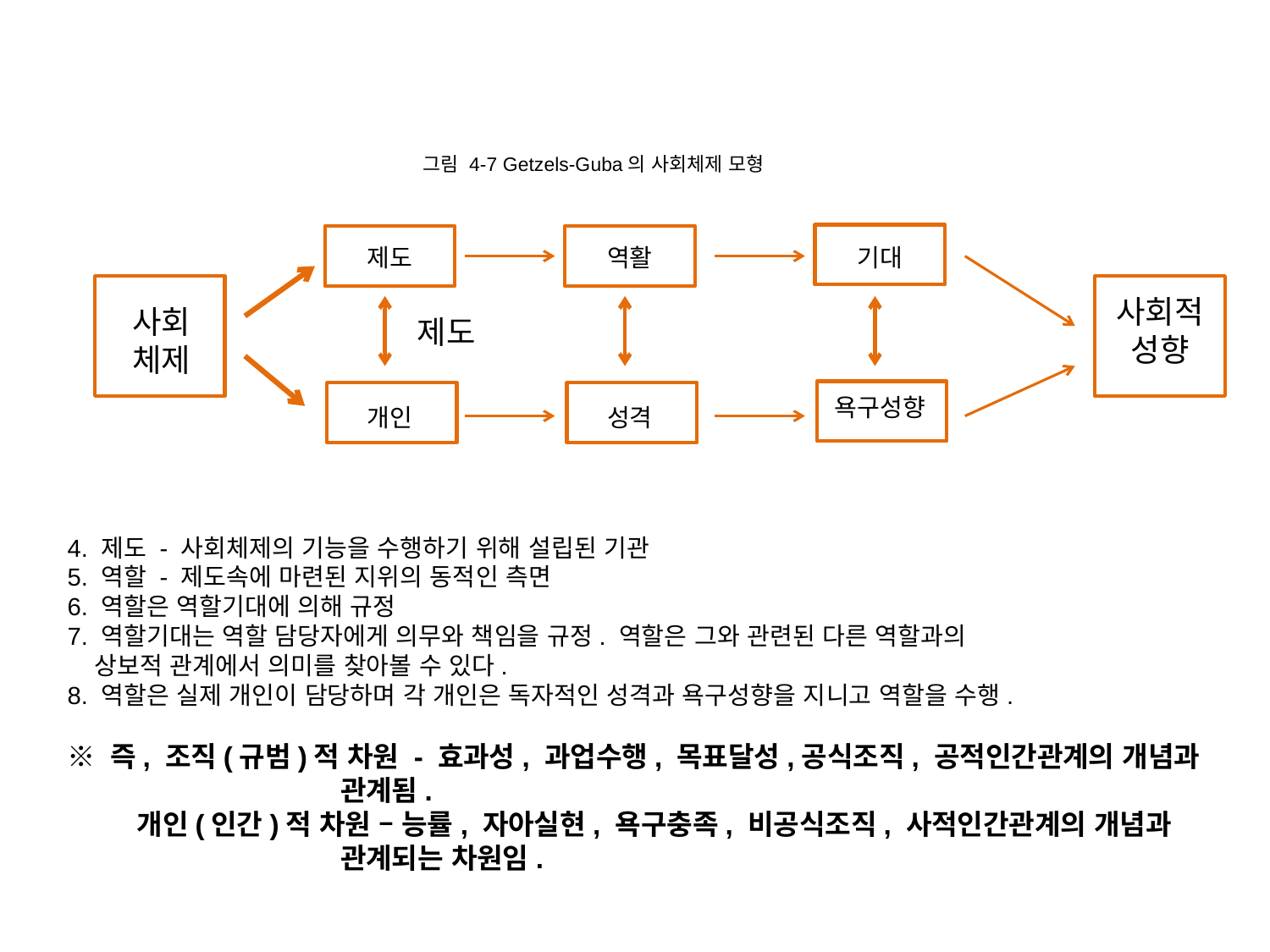

그림 4-7 Getzels-Guba의 사회체제 모형

제도
역활
기대

사회적 성향
사회체제
제도

욕구성향
개인
성격
4. 제도 - 사회체제의 기능을 수행하기 위해 설립된 기관
5. 역할 - 제도속에 마련된 지위의 동적인 측면
6. 역할은 역할기대에 의해 규정
7. 역할기대는 역할 담당자에게 의무와 책임을 규정. 역할은 그와 관련된 다른 역할과의
   상보적 관계에서 의미를 찾아볼 수 있다.
8. 역할은 실제 개인이 담당하며 각 개인은 독자적인 성격과 욕구성향을 지니고 역할을 수행.

※ 즉, 조직(규범)적 차원 - 효과성, 과업수행, 목표달성,공식조직, 공적인간관계의 개념과
                                  관계됨.
        개인(인간)적 차원 – 능률, 자아실현, 욕구충족, 비공식조직, 사적인간관계의 개념과
                                  관계되는 차원임.